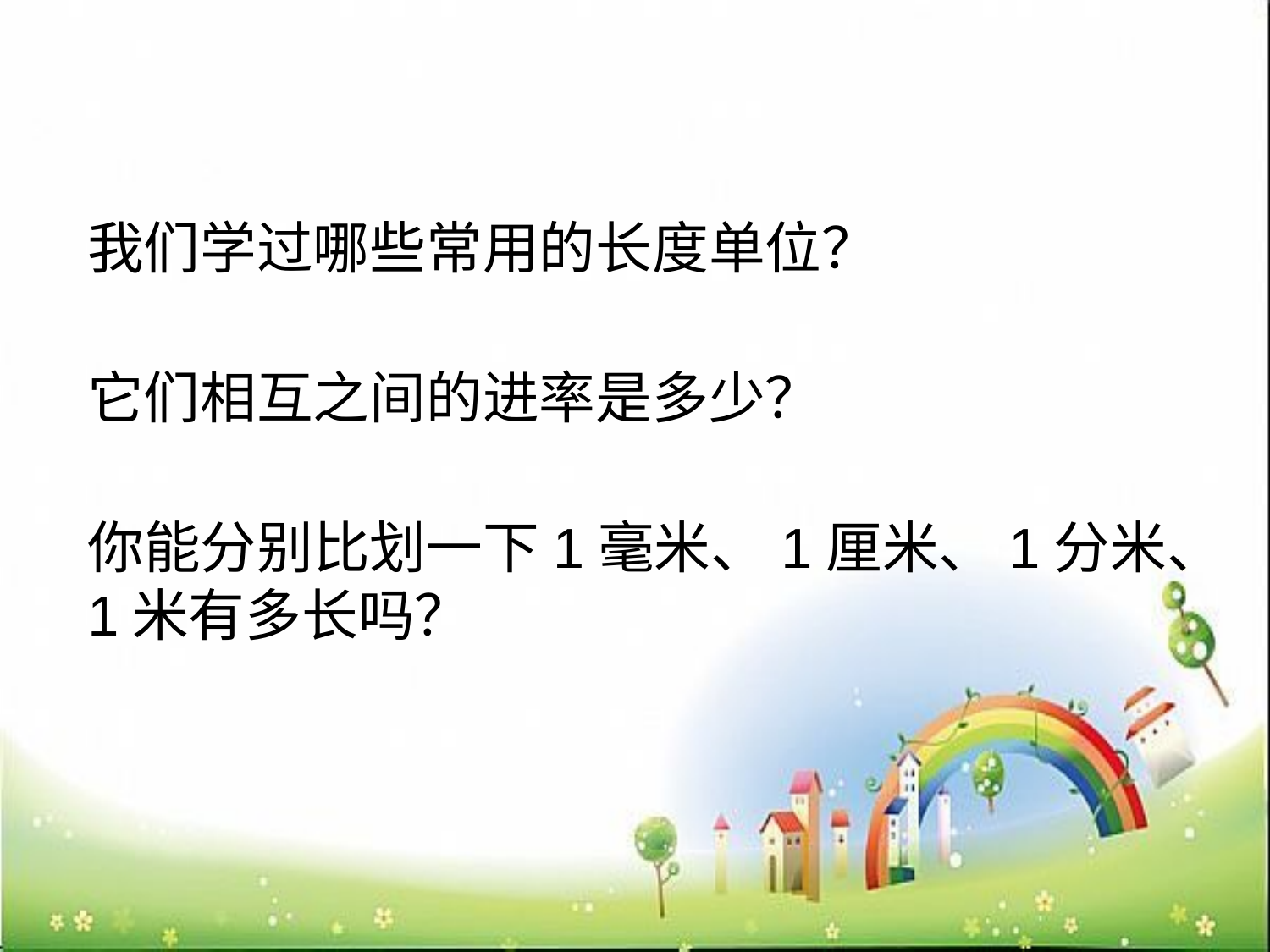

我们学过哪些常用的长度单位？
它们相互之间的进率是多少？
你能分别比划一下1毫米、1厘米、1分米、1米有多长吗？